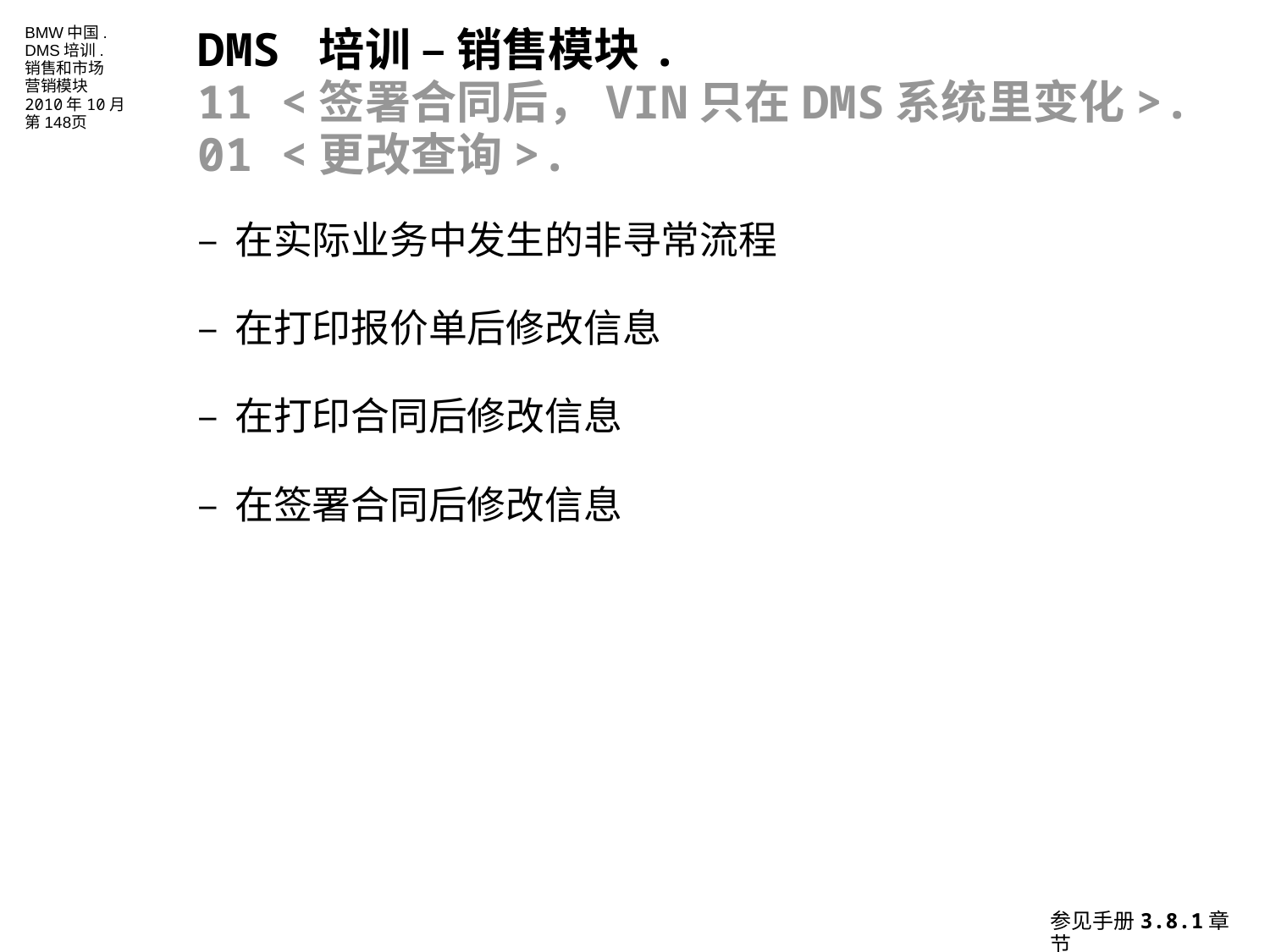

DMS 培训 – 销售模块.
11 <签署合同后，VIN只在DMS系统里变化>.
01 <更改查询>.
–	在实际业务中发生的非寻常流程

–	在打印报价单后修改信息

–	在打印合同后修改信息

–	在签署合同后修改信息

参见手册3.8.1章节